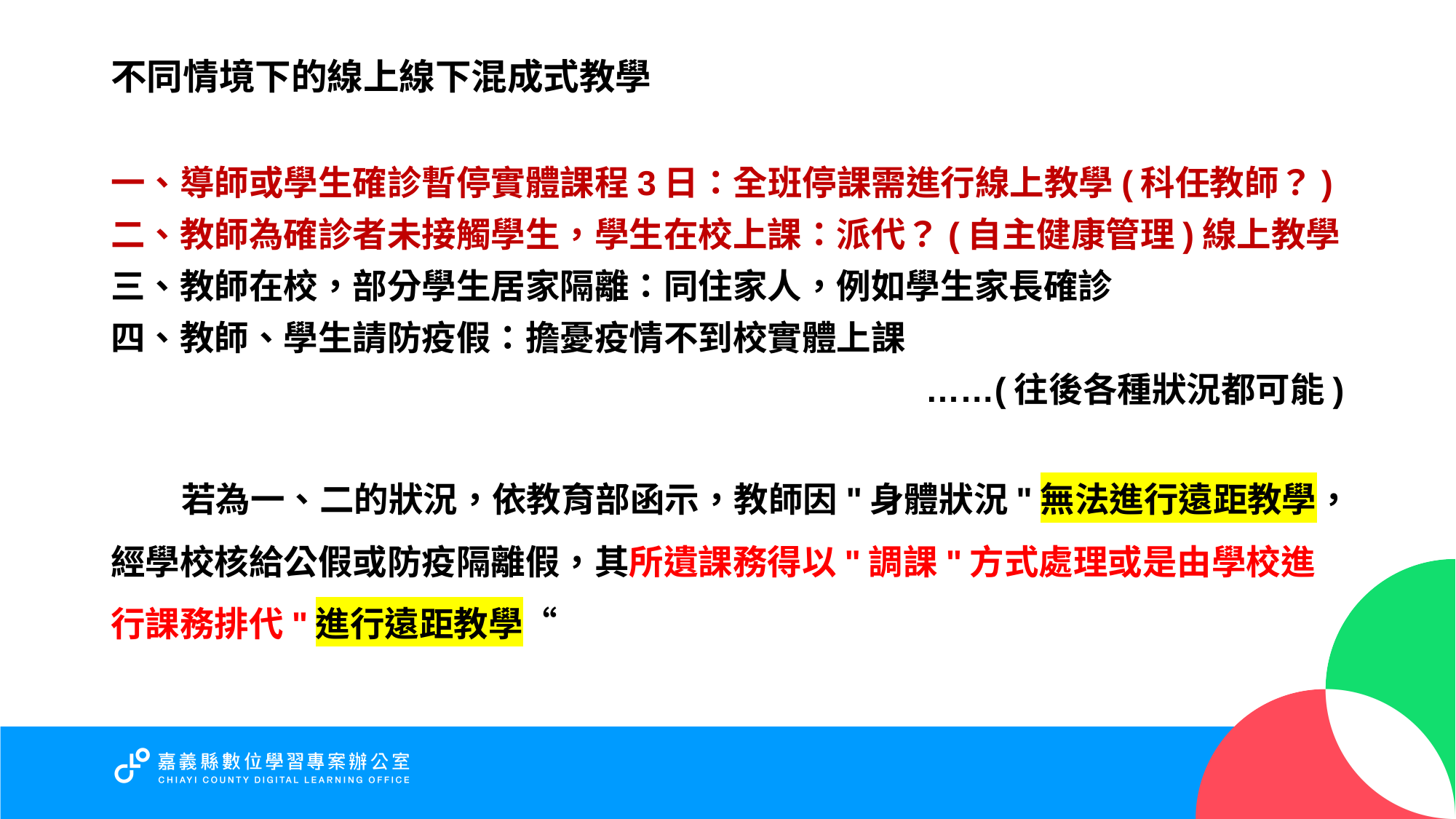

# 不同情境下的線上線下混成式教學
一、導師或學生確診暫停實體課程3日：全班停課需進行線上教學(科任教師？)
二、教師為確診者未接觸學生，學生在校上課：派代？(自主健康管理)線上教學
三、教師在校，部分學生居家隔離：同住家人，例如學生家長確診
四、教師、學生請防疫假：擔憂疫情不到校實體上課
……(往後各種狀況都可能)

        若為一、二的狀況，依教育部函示，教師因"身體狀況"無法進行遠距教學，經學校核給公假或防疫隔離假，其所遺課務得以"調課"方式處理或是由學校進行課務排代"進行遠距教學“